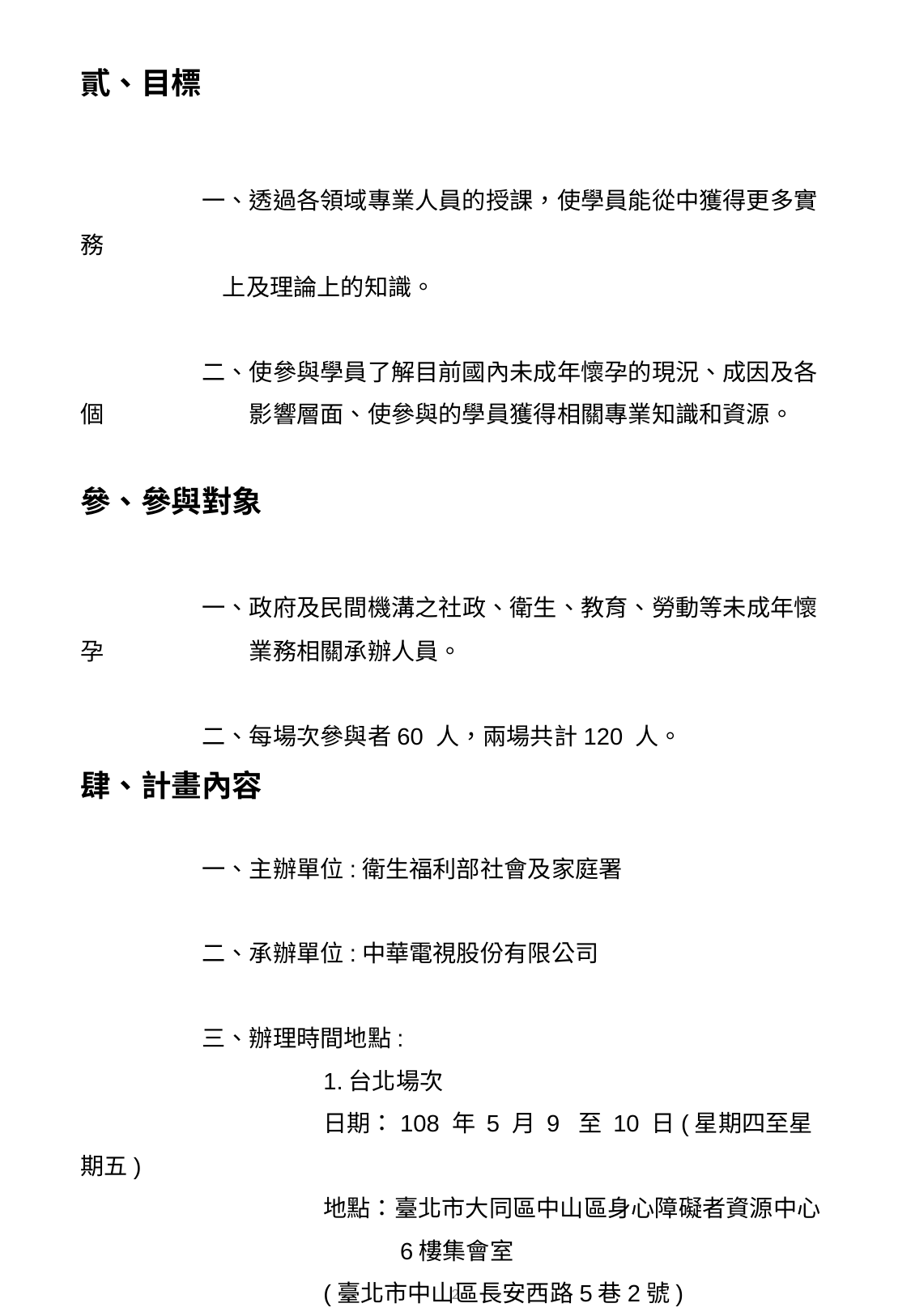

貳、目標
	一、透過各領域專業人員的授課，使學員能從中獲得更多實務
　　　　　　上及理論上的知識。
	二、使參與學員了解目前國內未成年懷孕的現況、成因及各個	　　影響層面、使參與的學員獲得相關專業知識和資源。

參、參與對象
	一、政府及民間機溝之社政、衛生、教育、勞動等未成年懷孕	　　業務相關承辦人員。
	二、每場次參與者60 人，兩場共計120 人。

肆、計畫內容

	一、主辦單位:衛生福利部社會及家庭署
	二、承辦單位:中華電視股份有限公司

	三、辦理時間地點:
		1.台北場次
		日期：108 年 5 月 9  至 10 日(星期四至星期五)
		地點：臺北市大同區中山區身心障礙者資源中心
		　　　6樓集會室
		(臺北市中山區長安西路5巷2號)

2